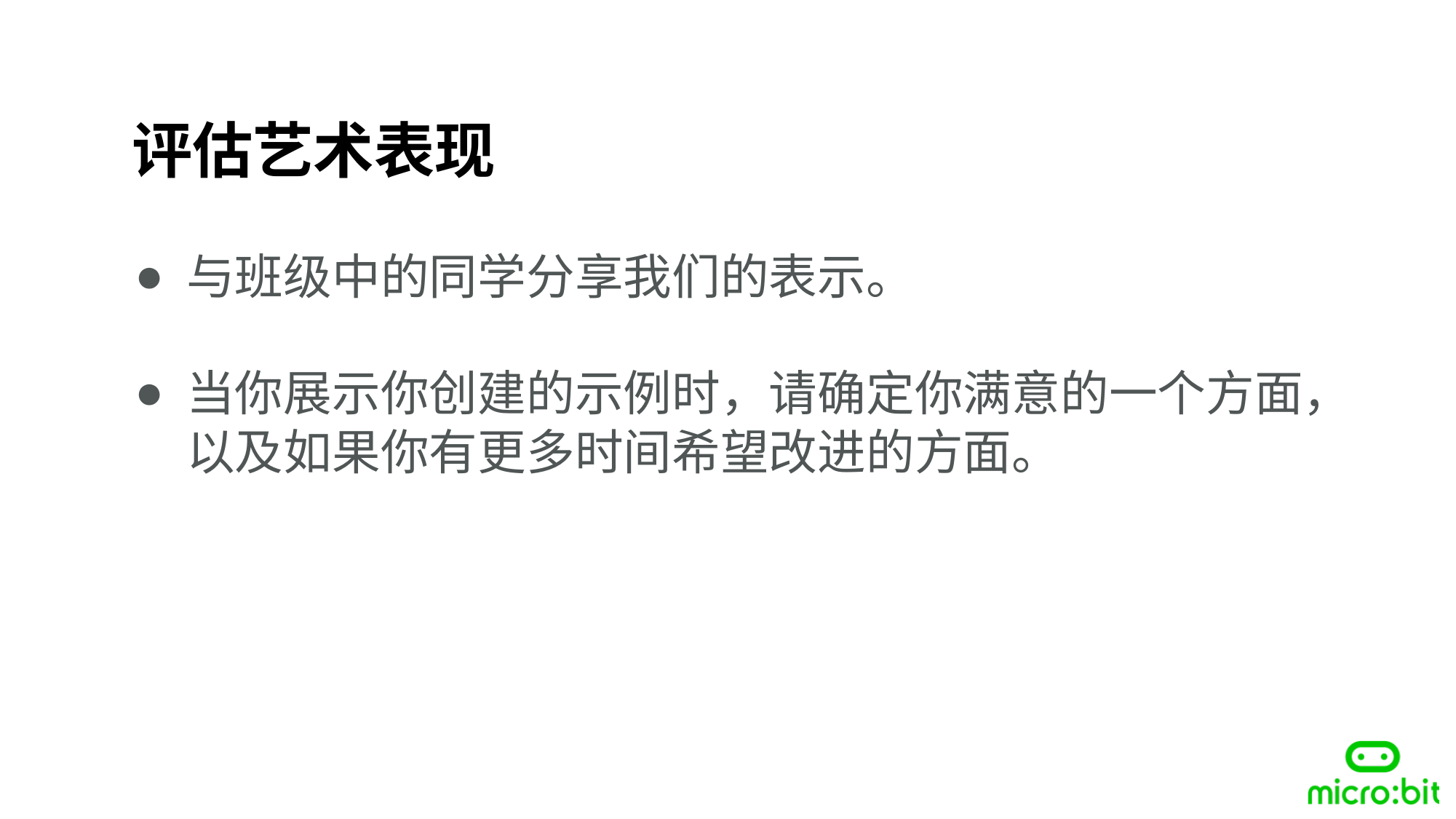

评估艺术表现

与班级中的同学分享我们的表示。

当你展示你创建的示例时，请确定你满意的一个方面，以及如果你有更多时间希望改进的方面。